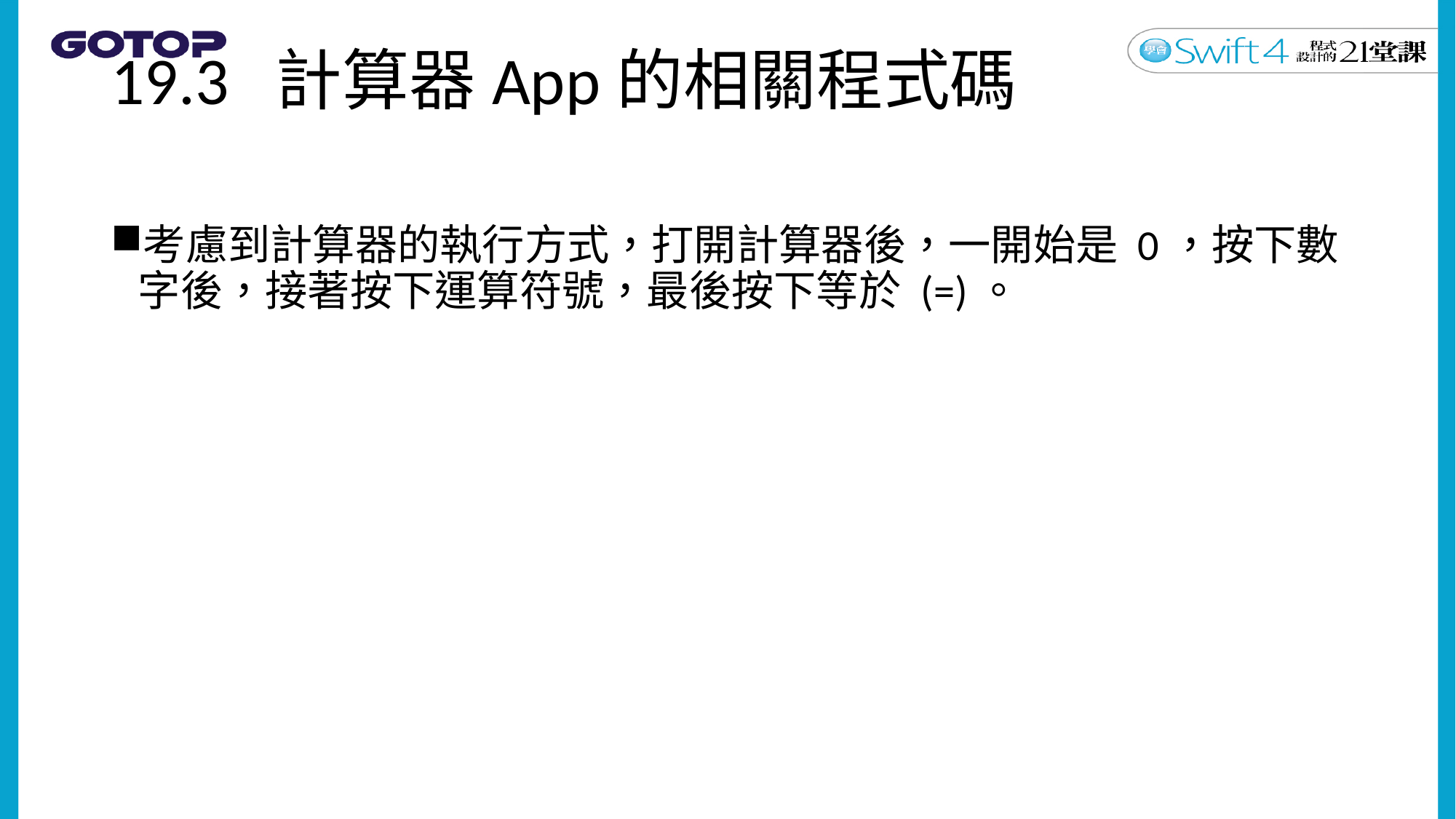

# 19.3  計算器App的相關程式碼
考慮到計算器的執行方式，打開計算器後，一開始是 0，按下數字後，接著按下運算符號，最後按下等於 (=)。